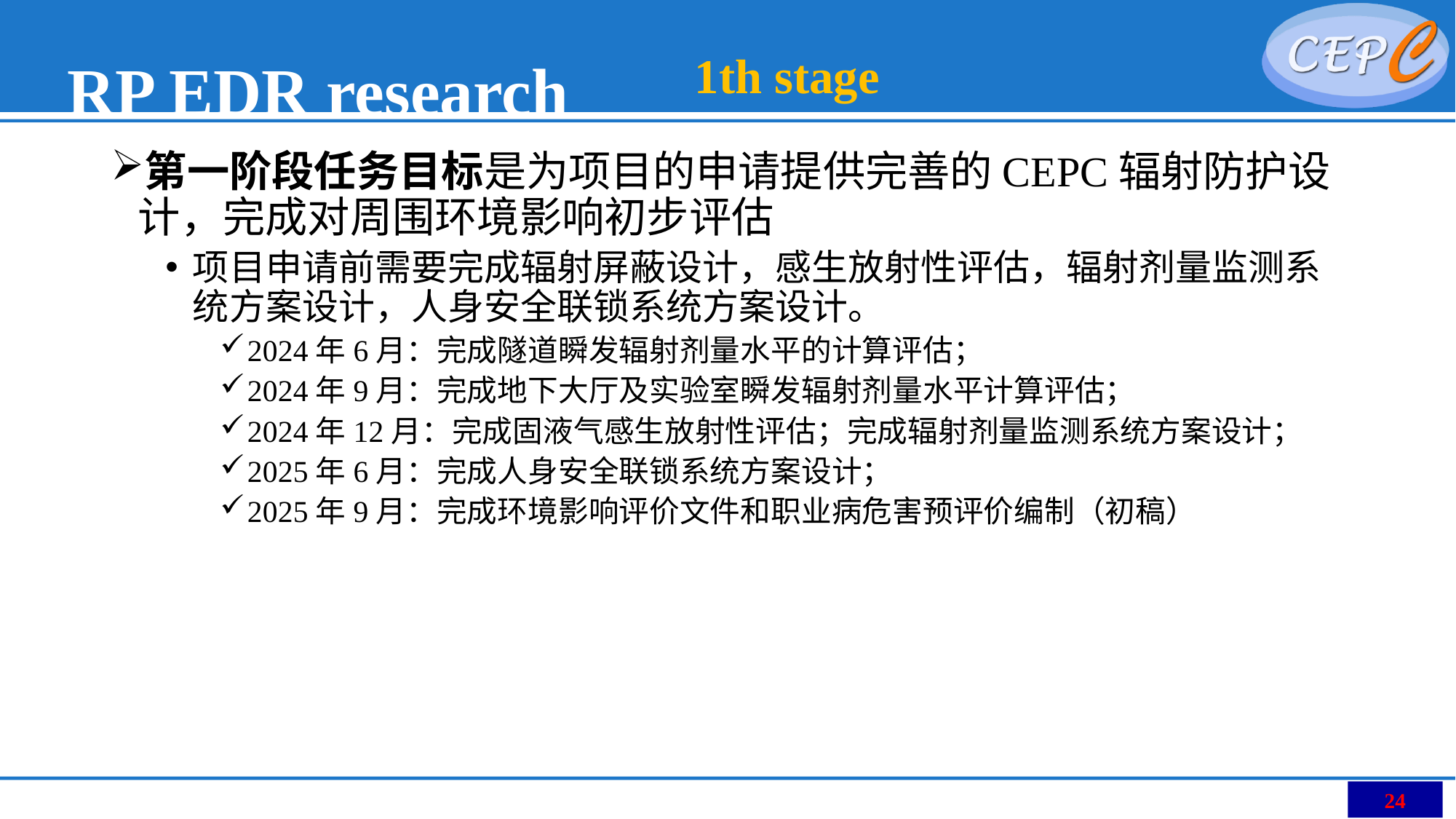

# RP EDR research content
1th stage
第一阶段任务目标是为项目的申请提供完善的CEPC辐射防护设计，完成对周围环境影响初步评估
项目申请前需要完成辐射屏蔽设计，感生放射性评估，辐射剂量监测系统方案设计，人身安全联锁系统方案设计。
2024年6月：完成隧道瞬发辐射剂量水平的计算评估；
2024年9月：完成地下大厅及实验室瞬发辐射剂量水平计算评估；
2024年12月：完成固液气感生放射性评估；完成辐射剂量监测系统方案设计；
2025年6月：完成人身安全联锁系统方案设计；
2025年9月：完成环境影响评价文件和职业病危害预评价编制（初稿）